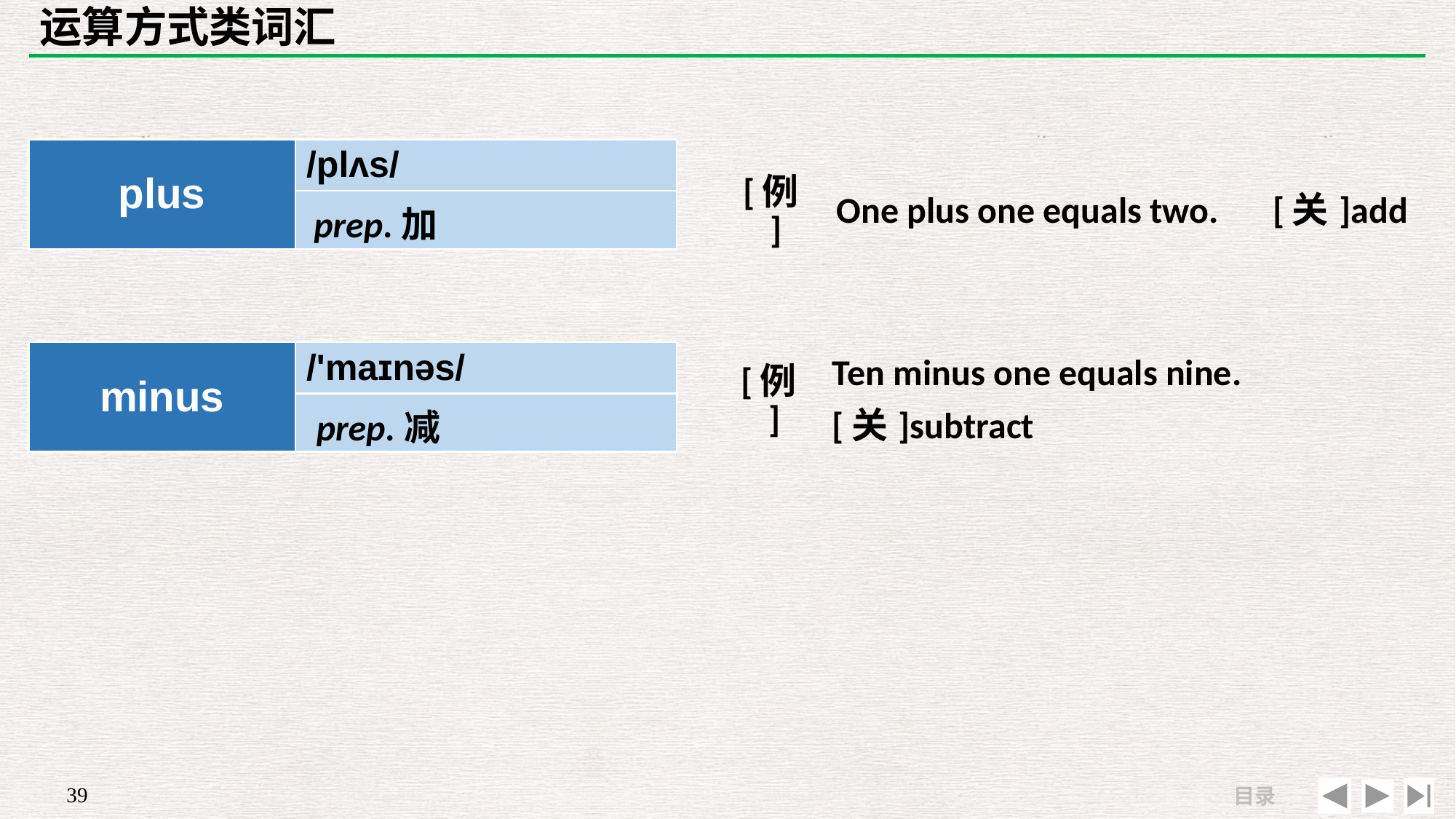

# 运算方式类词汇

|  |  |
| --- | --- |
| [例] | One plus one equals two.　[关]add |
| plus | /plʌs/ |
| --- | --- |
|  |  |
prep.加
|  |  |
| --- | --- |
| [例] | Ten minus one equals nine.　[关]subtract |
| minus | /'maɪnəs/ |
| --- | --- |
|  |  |
prep.减